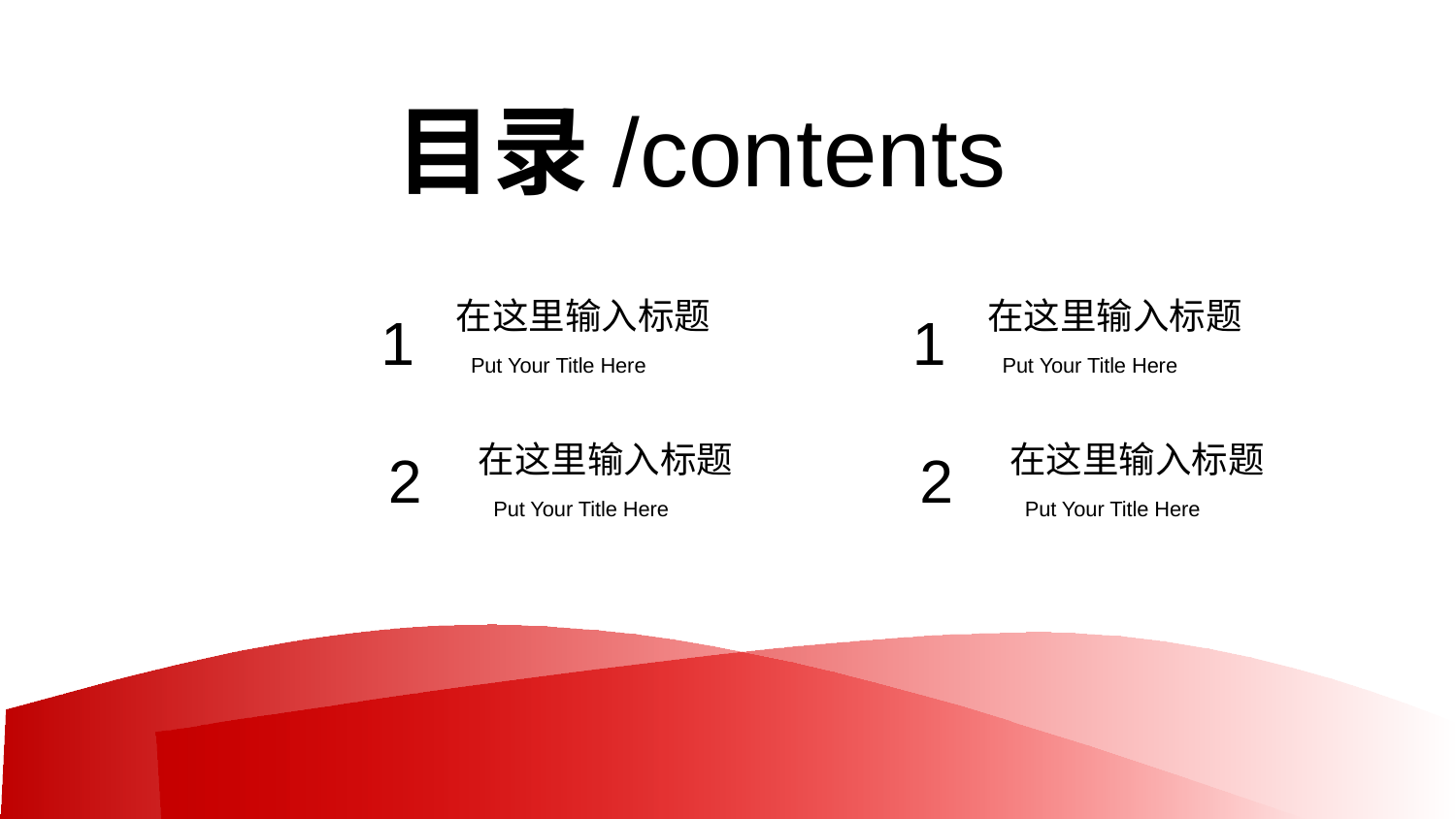

目录/contents
在这里输入标题

Put Your Title Here
1
在这里输入标题

1
Put Your Title Here
在这里输入标题

Put Your Title Here
2
在这里输入标题
2

Put Your Title Here